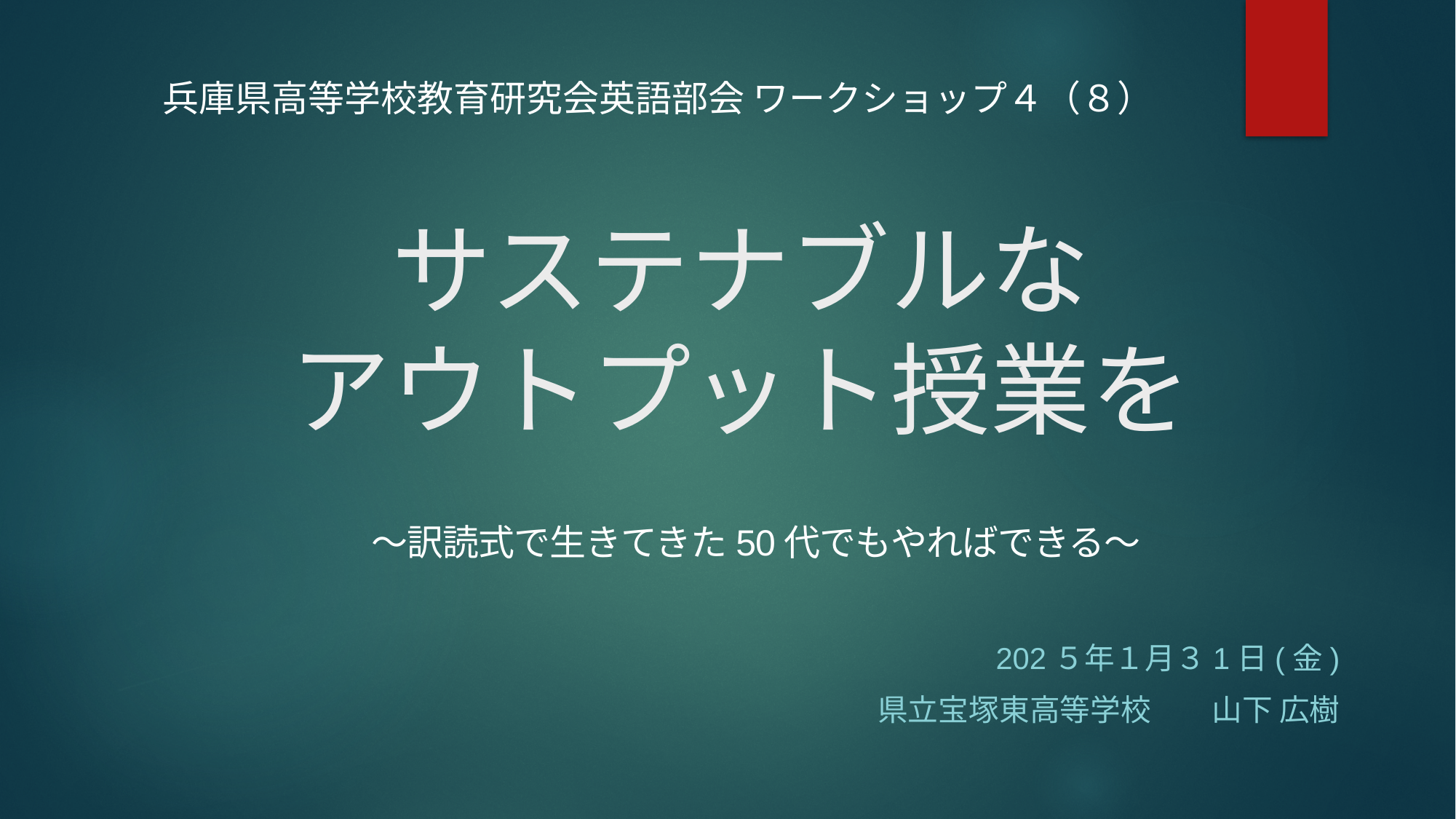

兵庫県高等学校教育研究会英語部会 ワークショップ４（８）
# サステナブルな アウトプット授業を
～訳読式で生きてきた50代でもやればできる～
202５年１月３1日(金)
県立宝塚東高等学校　　山下 広樹